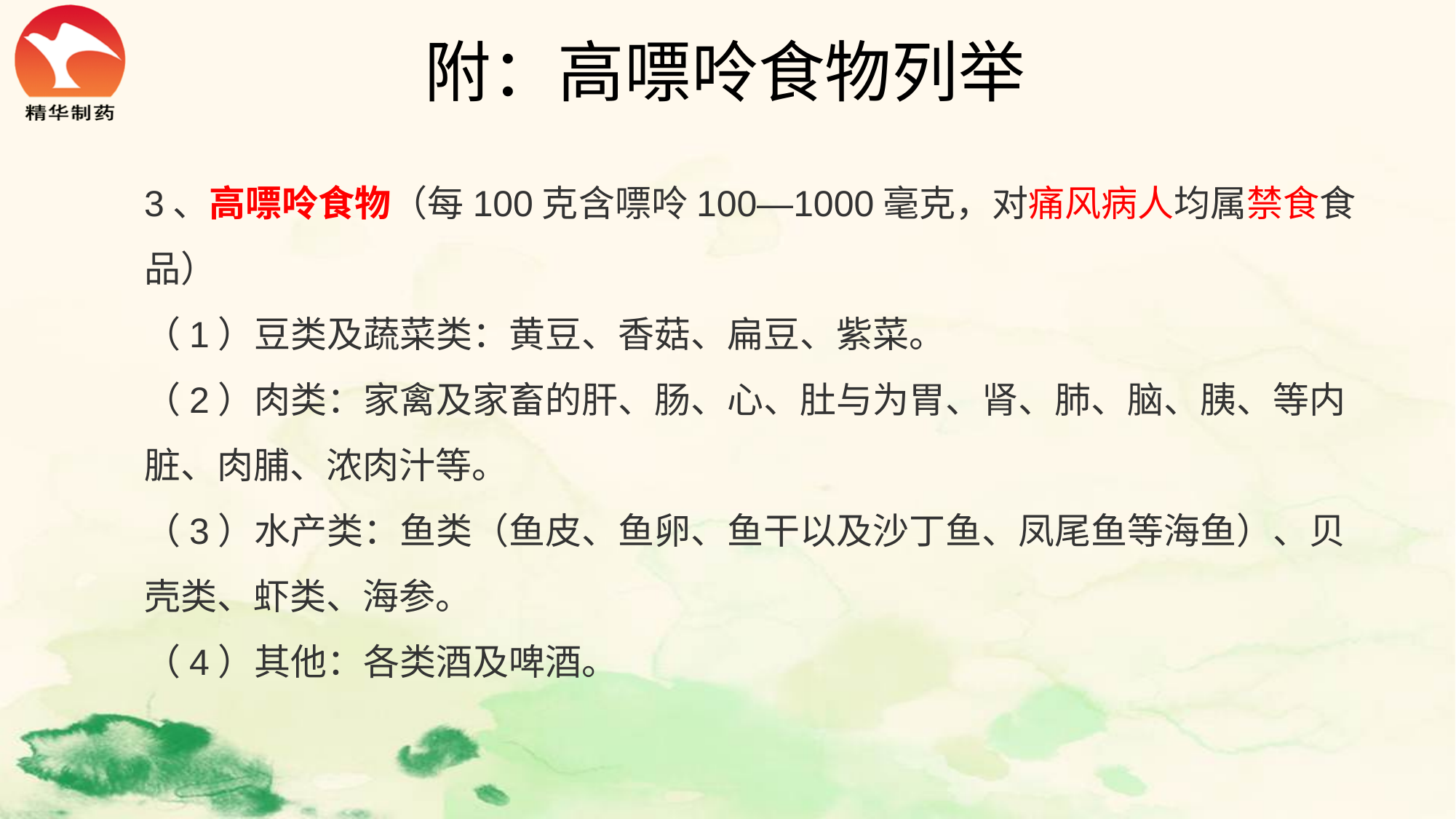

# 附：高嘌呤食物列举
3、高嘌呤食物（每100克含嘌呤100—1000毫克，对痛风病人均属禁食食品）
（1）豆类及蔬菜类：黄豆、香菇、扁豆、紫菜。
（2）肉类：家禽及家畜的肝、肠、心、肚与为胃、肾、肺、脑、胰、等内脏、肉脯、浓肉汁等。
（3）水产类：鱼类（鱼皮、鱼卵、鱼干以及沙丁鱼、凤尾鱼等海鱼）、贝壳类、虾类、海参。
（4）其他：各类酒及啤酒。